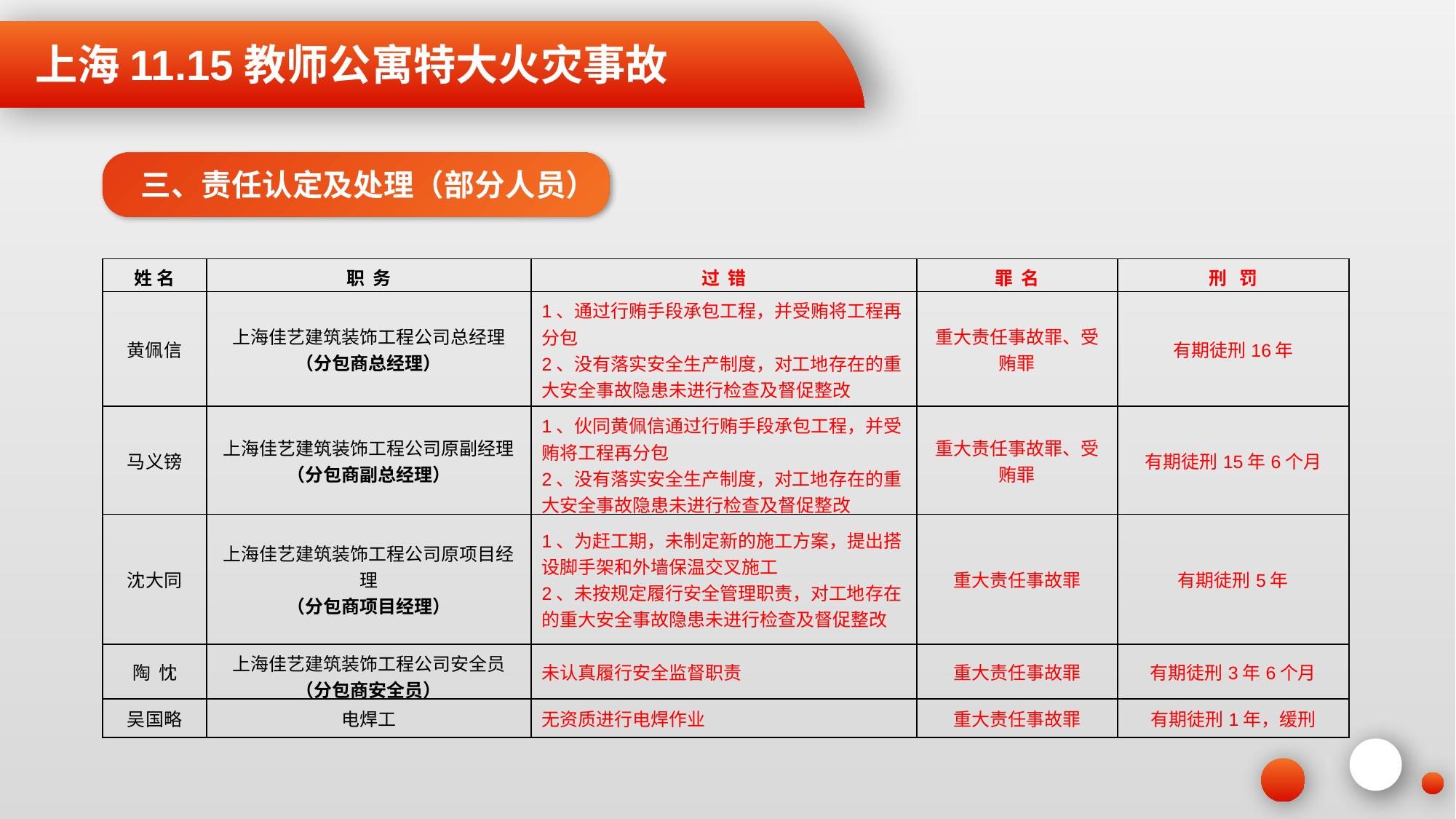

上海11.15教师公寓特大火灾事故

三、责任认定及处理（部分人员）
| 姓 名 | 职 务 | 过 错 | 罪 名 | 刑 罚 |
| --- | --- | --- | --- | --- |
| 黄佩信 | 上海佳艺建筑装饰工程公司总经理 （分包商总经理） | 1、通过行贿手段承包工程，并受贿将工程再分包 2、没有落实安全生产制度，对工地存在的重大安全事故隐患未进行检查及督促整改 | 重大责任事故罪、受贿罪 | 有期徒刑16年 |
| 马义镑 | 上海佳艺建筑装饰工程公司原副经理 （分包商副总经理） | 1、伙同黄佩信通过行贿手段承包工程，并受贿将工程再分包 2、没有落实安全生产制度，对工地存在的重大安全事故隐患未进行检查及督促整改 | 重大责任事故罪、受贿罪 | 有期徒刑15年6个月 |
| 沈大同 | 上海佳艺建筑装饰工程公司原项目经理 （分包商项目经理） | 1、为赶工期，未制定新的施工方案，提出搭设脚手架和外墙保温交叉施工 2、未按规定履行安全管理职责，对工地存在的重大安全事故隐患未进行检查及督促整改 | 重大责任事故罪 | 有期徒刑5年 |
| 陶 忱 | 上海佳艺建筑装饰工程公司安全员 （分包商安全员） | 未认真履行安全监督职责 | 重大责任事故罪 | 有期徒刑3年6个月 |
| 吴国略 | 电焊工 | 无资质进行电焊作业 | 重大责任事故罪 | 有期徒刑1年，缓刑 |